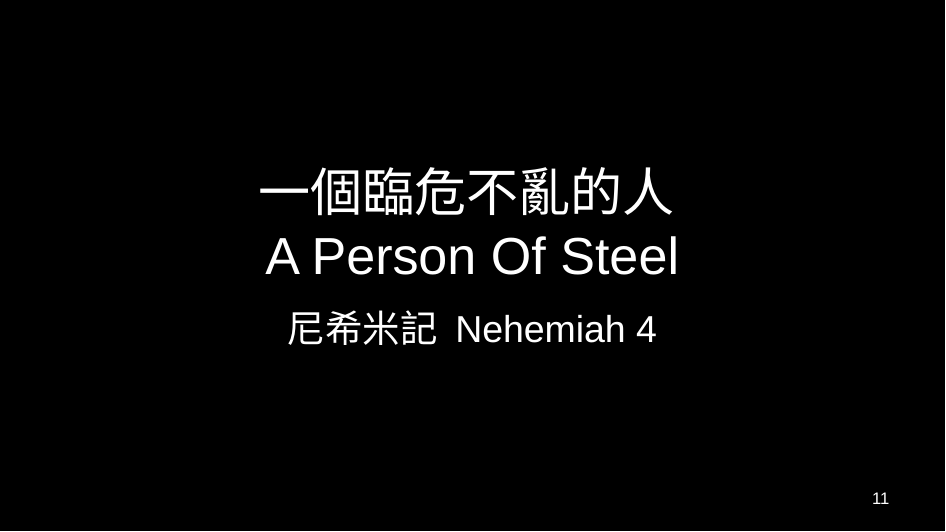

# 一個臨危不亂的人 A Person Of Steel
尼希米記 Nehemiah 4
11